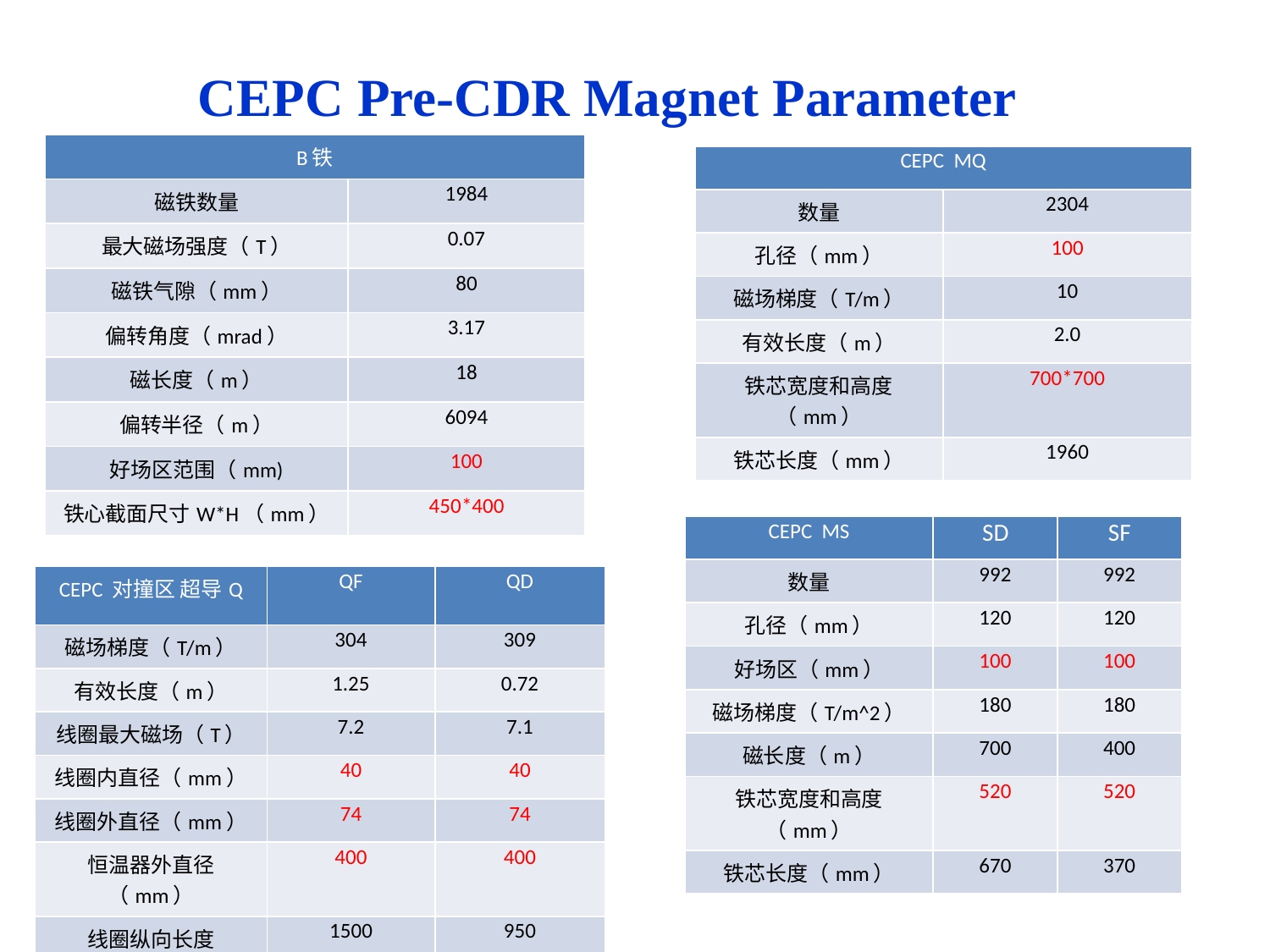

CEPC Pre-CDR Magnet Parameter
| B铁 |  |
| --- | --- |
| 磁铁数量 | 1984 |
| 最大磁场强度（T） | 0.07 |
| 磁铁气隙（mm） | 80 |
| 偏转角度（mrad） | 3.17 |
| 磁长度（m） | 18 |
| 偏转半径（m） | 6094 |
| 好场区范围（mm) | 100 |
| 铁心截面尺寸W\*H（mm） | 450\*400 |
| CEPC MQ |  |
| --- | --- |
| 数量 | 2304 |
| 孔径（mm） | 100 |
| 磁场梯度（T/m） | 10 |
| 有效长度（m） | 2.0 |
| 铁芯宽度和高度（mm） | 700\*700 |
| 铁芯长度（mm） | 1960 |
| CEPC MS | SD | SF |
| --- | --- | --- |
| 数量 | 992 | 992 |
| 孔径（mm） | 120 | 120 |
| 好场区（mm） | 100 | 100 |
| 磁场梯度（T/m^2） | 180 | 180 |
| 磁长度（m） | 700 | 400 |
| 铁芯宽度和高度（mm） | 520 | 520 |
| 铁芯长度（mm） | 670 | 370 |
| CEPC 对撞区 超导Q | QF | QD |
| --- | --- | --- |
| 磁场梯度（T/m） | 304 | 309 |
| 有效长度（m） | 1.25 | 0.72 |
| 线圈最大磁场（T） | 7.2 | 7.1 |
| 线圈内直径（mm） | 40 | 40 |
| 线圈外直径（mm） | 74 | 74 |
| 恒温器外直径（mm） | 400 | 400 |
| 线圈纵向长度（mm） | 1500 | 950 |